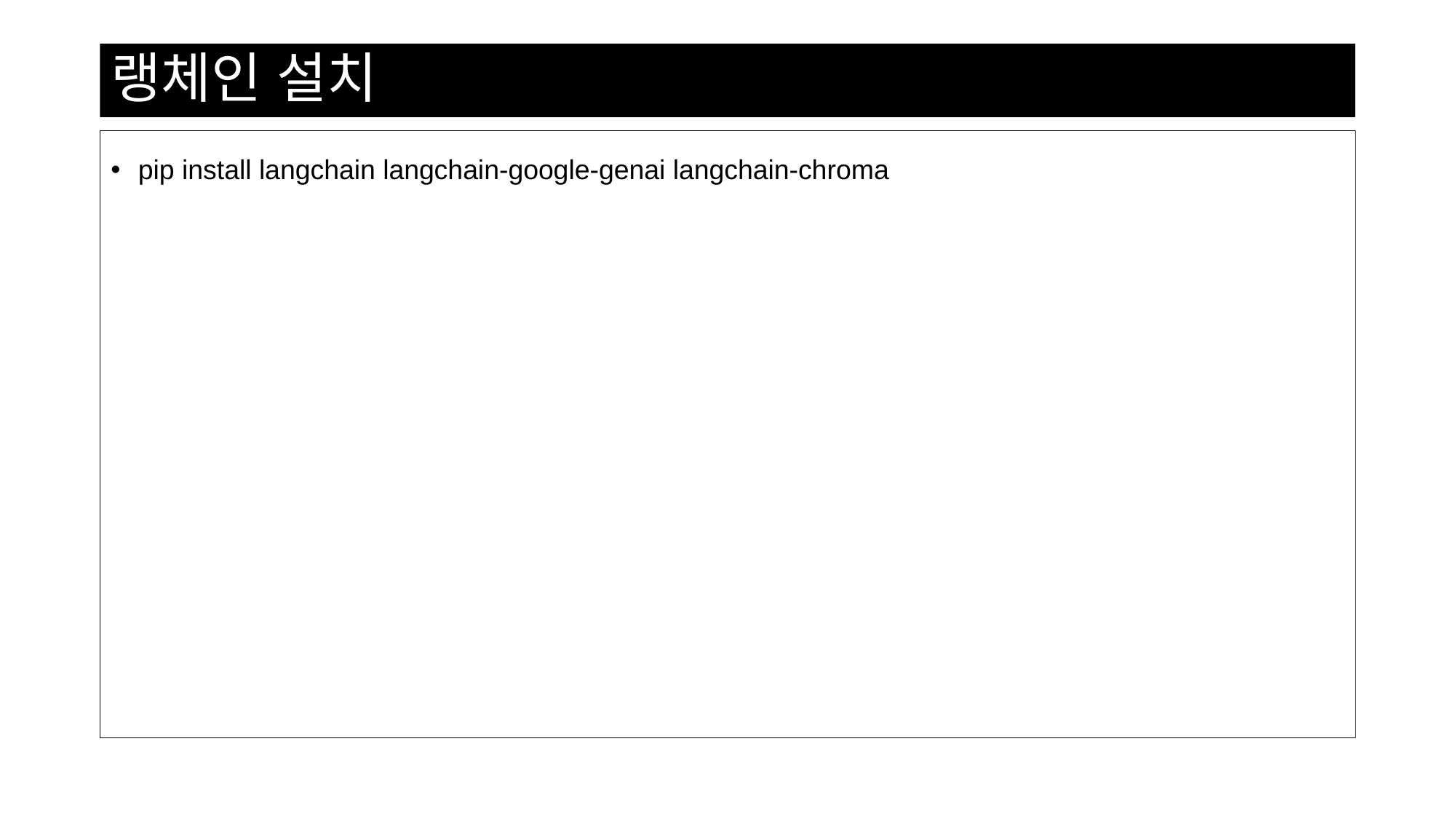

# 랭체인 설치
pip install langchain langchain-google-genai langchain-chroma